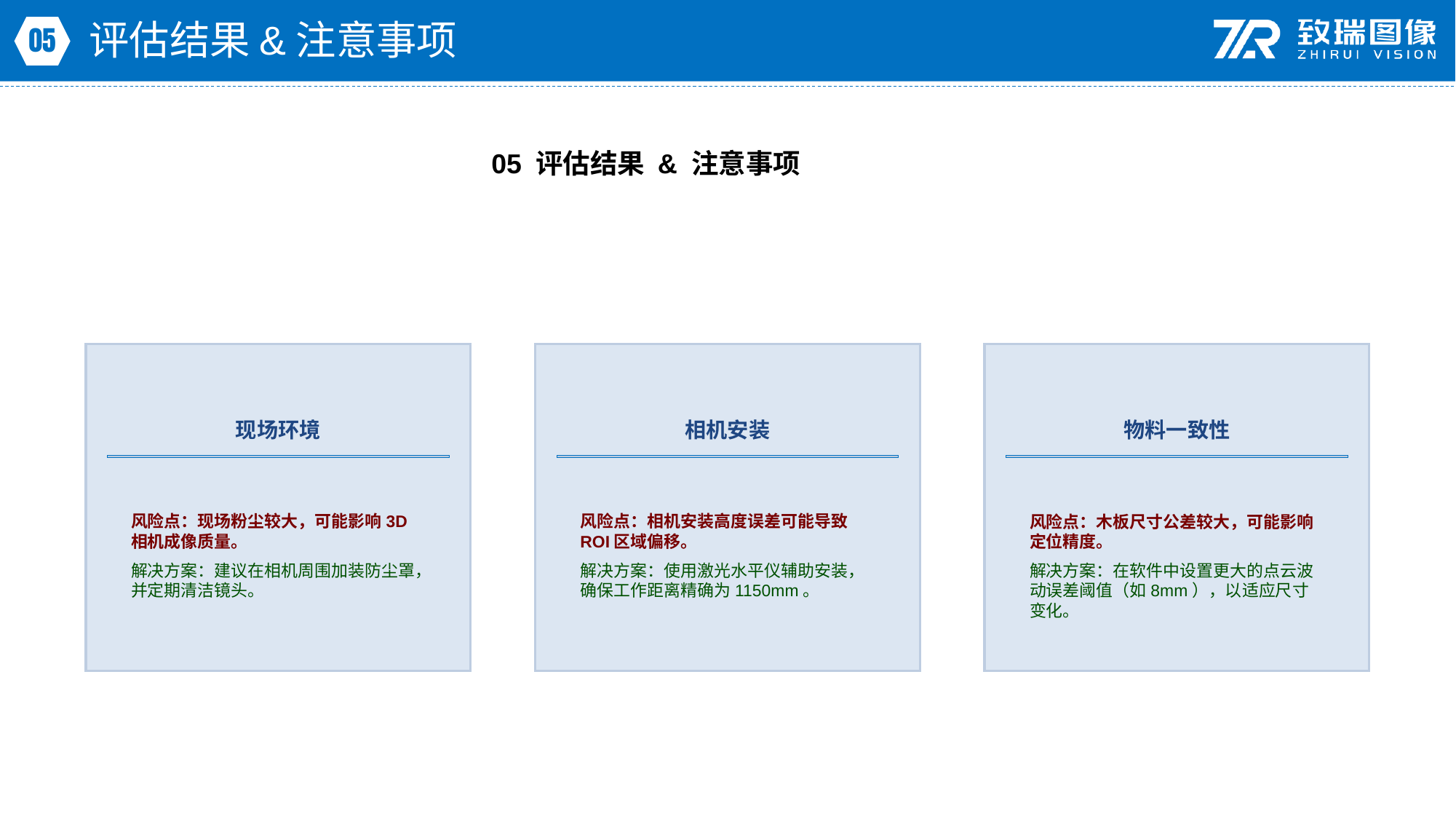

评估结果&注意事项
05

05 评估结果 & 注意事项

现场环境

相机安装

物料一致性

风险点：现场粉尘较大，可能影响3D相机成像质量。
解决方案：建议在相机周围加装防尘罩，并定期清洁镜头。

风险点：相机安装高度误差可能导致ROI区域偏移。
解决方案：使用激光水平仪辅助安装，确保工作距离精确为1150mm。

风险点：木板尺寸公差较大，可能影响定位精度。
解决方案：在软件中设置更大的点云波动误差阈值（如8mm），以适应尺寸变化。